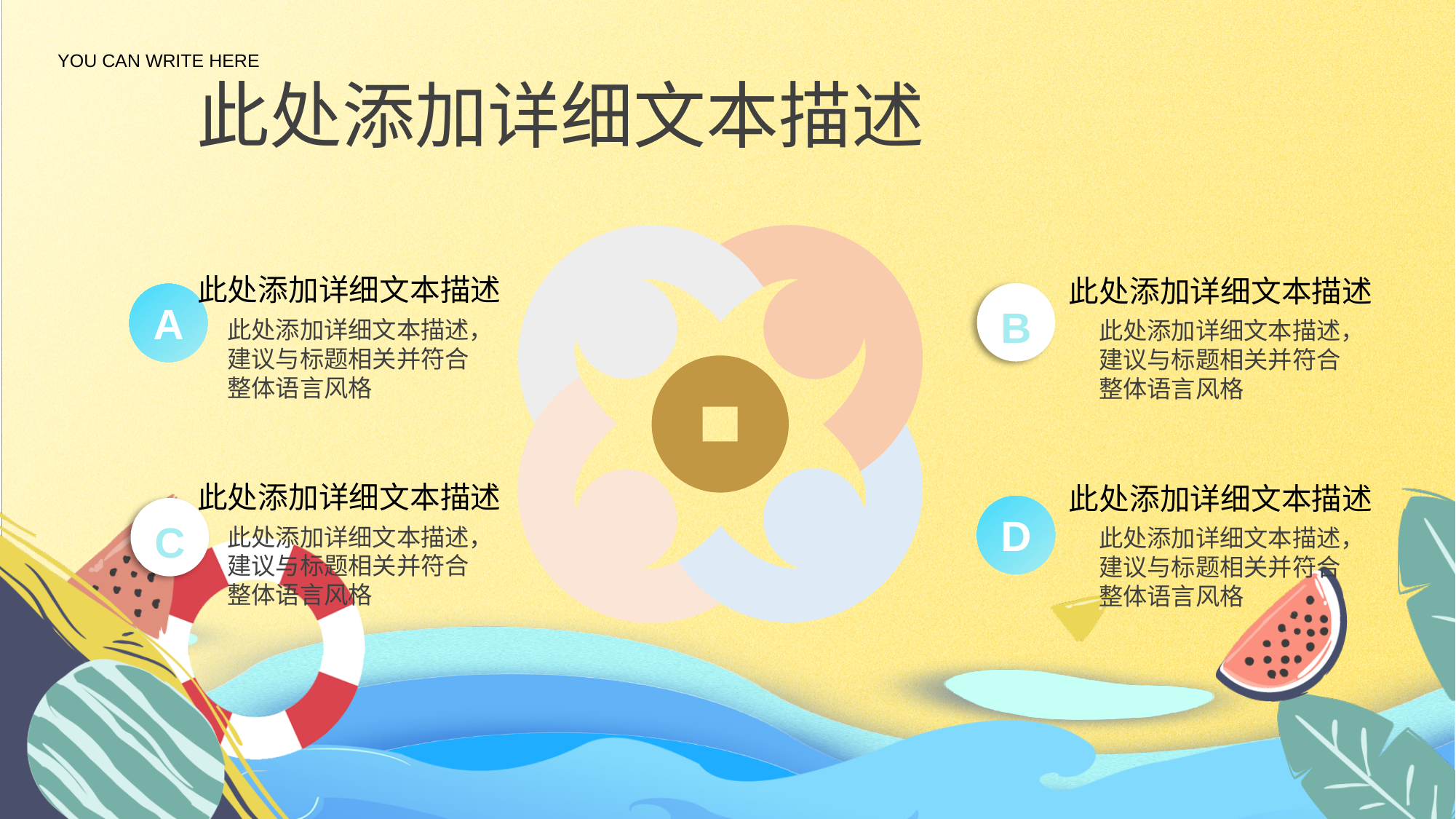

YOU CAN WRITE HERE
此处添加详细文本描述

此处添加详细文本描述
此处添加详细文本描述，建议与标题相关并符合整体语言风格
此处添加详细文本描述
此处添加详细文本描述，建议与标题相关并符合整体语言风格

A
B
此处添加详细文本描述
此处添加详细文本描述，建议与标题相关并符合整体语言风格
此处添加详细文本描述
此处添加详细文本描述，建议与标题相关并符合整体语言风格

D
C